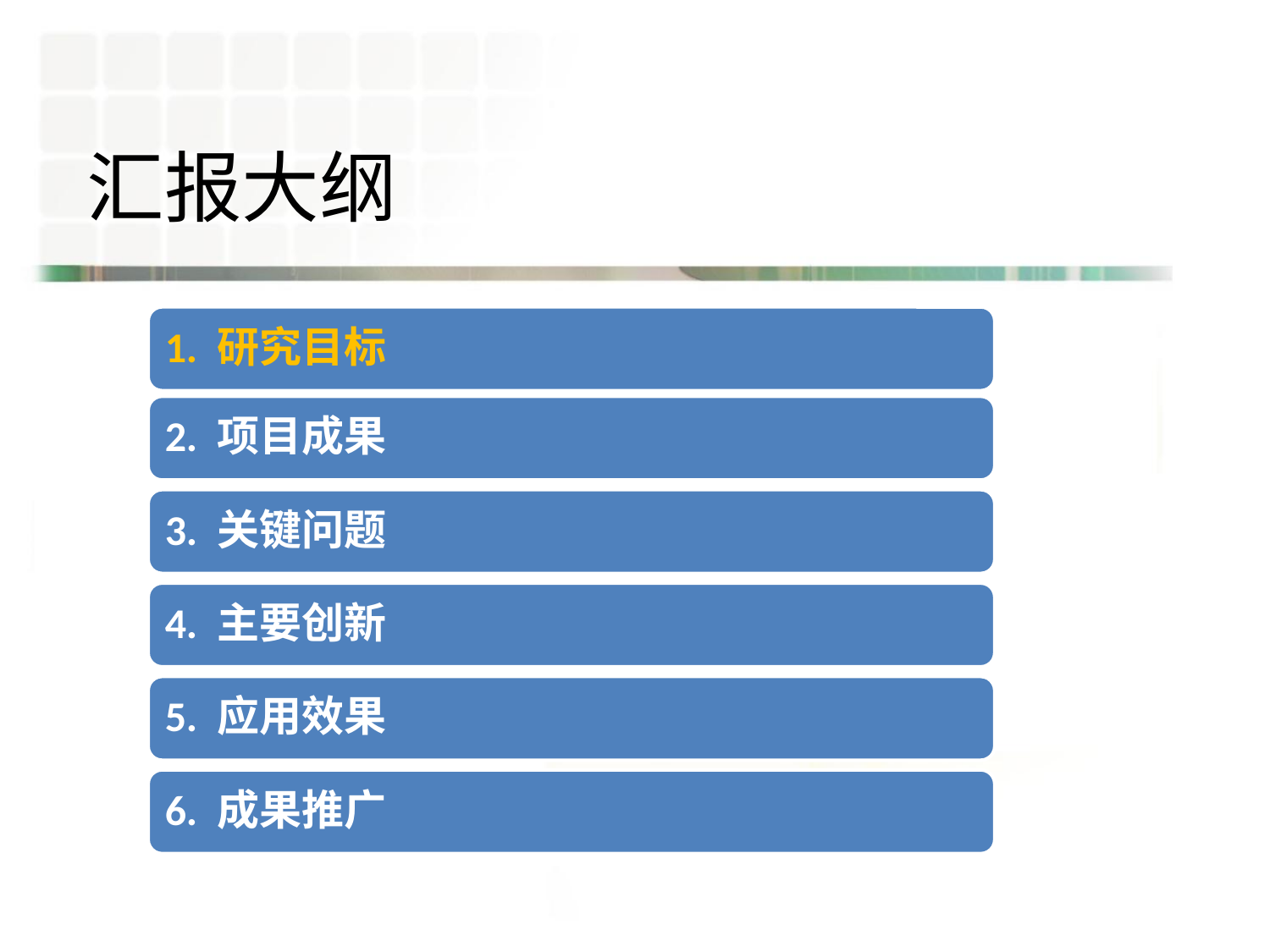

# 汇报大纲
1. 研究目标
2. 项目成果
3. 关键问题
4. 主要创新
5. 应用效果
6. 成果推广